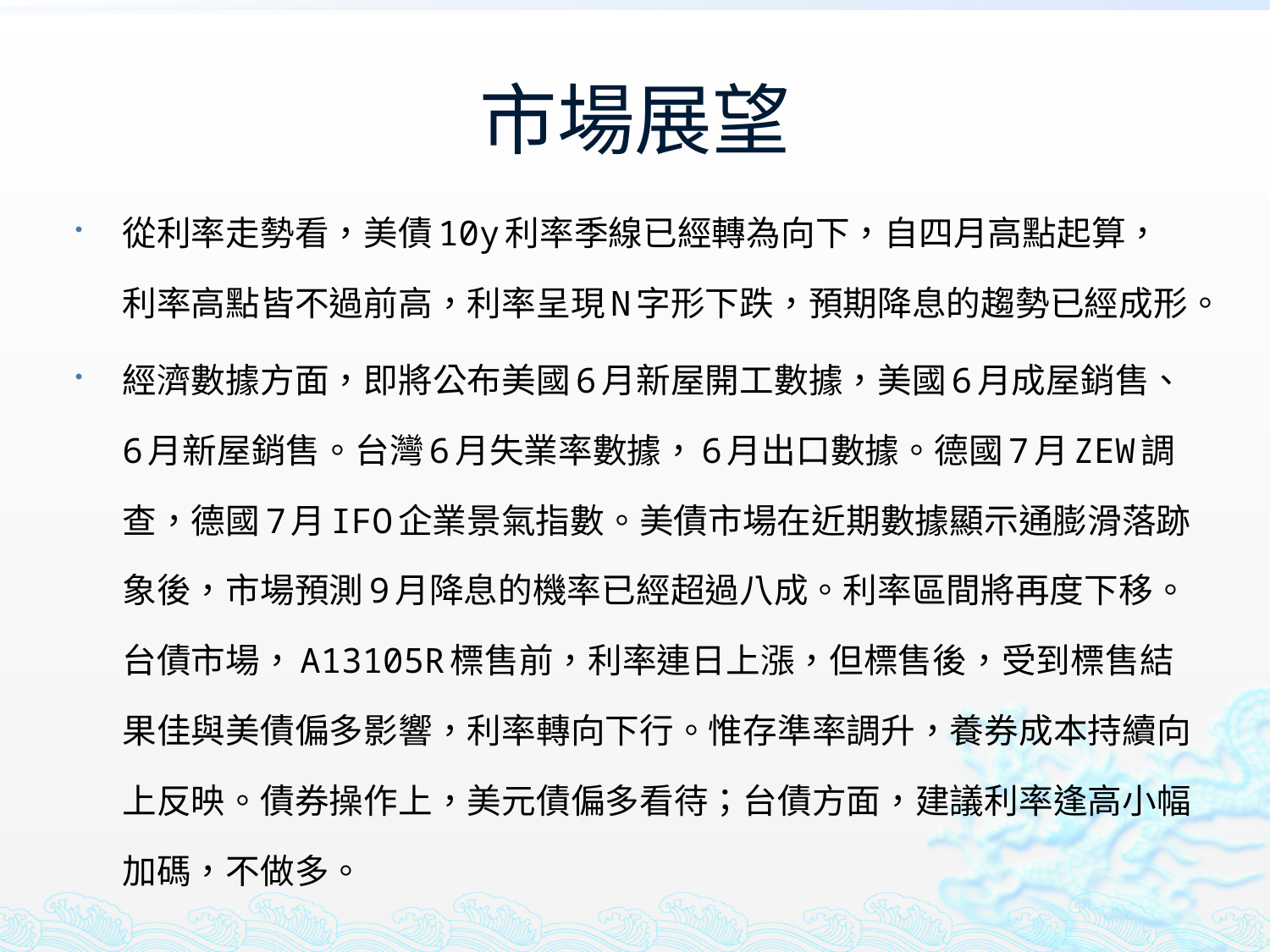

# 市場展望
從利率走勢看，美債10y利率季線已經轉為向下，自四月高點起算，利率高點皆不過前高，利率呈現N字形下跌，預期降息的趨勢已經成形。
經濟數據方面，即將公布美國6月新屋開工數據，美國6月成屋銷售、6月新屋銷售。台灣6月失業率數據，6月出口數據。德國7月ZEW調查，德國7月IFO企業景氣指數。美債市場在近期數據顯示通膨滑落跡象後，市場預測9月降息的機率已經超過八成。利率區間將再度下移。台債市場，A13105R標售前，利率連日上漲，但標售後，受到標售結果佳與美債偏多影響，利率轉向下行。惟存準率調升，養券成本持續向上反映。債券操作上，美元債偏多看待；台債方面，建議利率逢高小幅加碼，不做多。